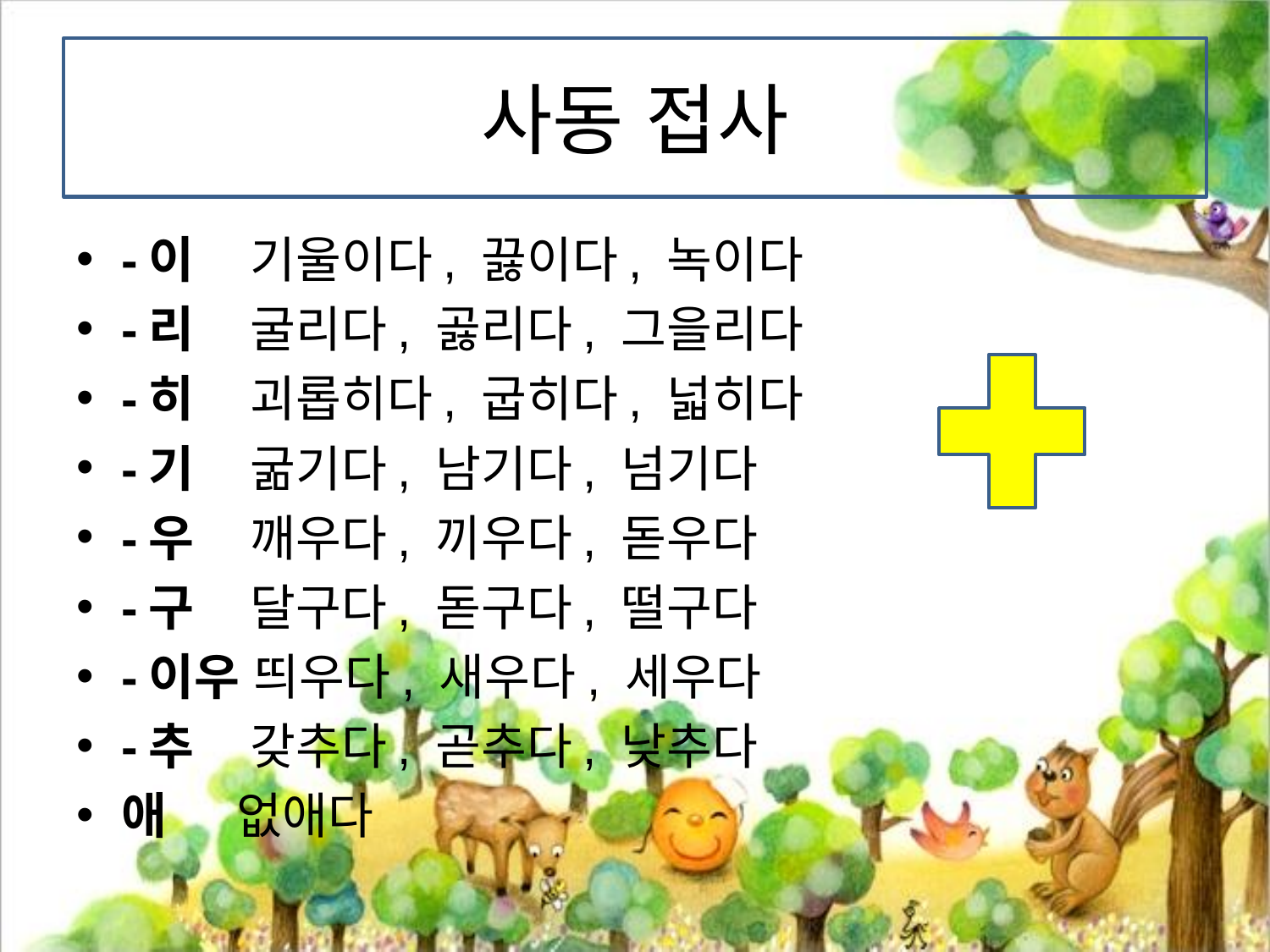

# 사동 접사
-이    기울이다, 끓이다, 녹이다
-리    굴리다, 곯리다, 그을리다
-히    괴롭히다, 굽히다, 넓히다
-기    굶기다, 남기다, 넘기다
-우    깨우다, 끼우다, 돋우다
-구    달구다, 돋구다, 떨구다
-이우 띄우다, 새우다, 세우다
-추    갖추다, 곧추다, 낮추다
애     없애다